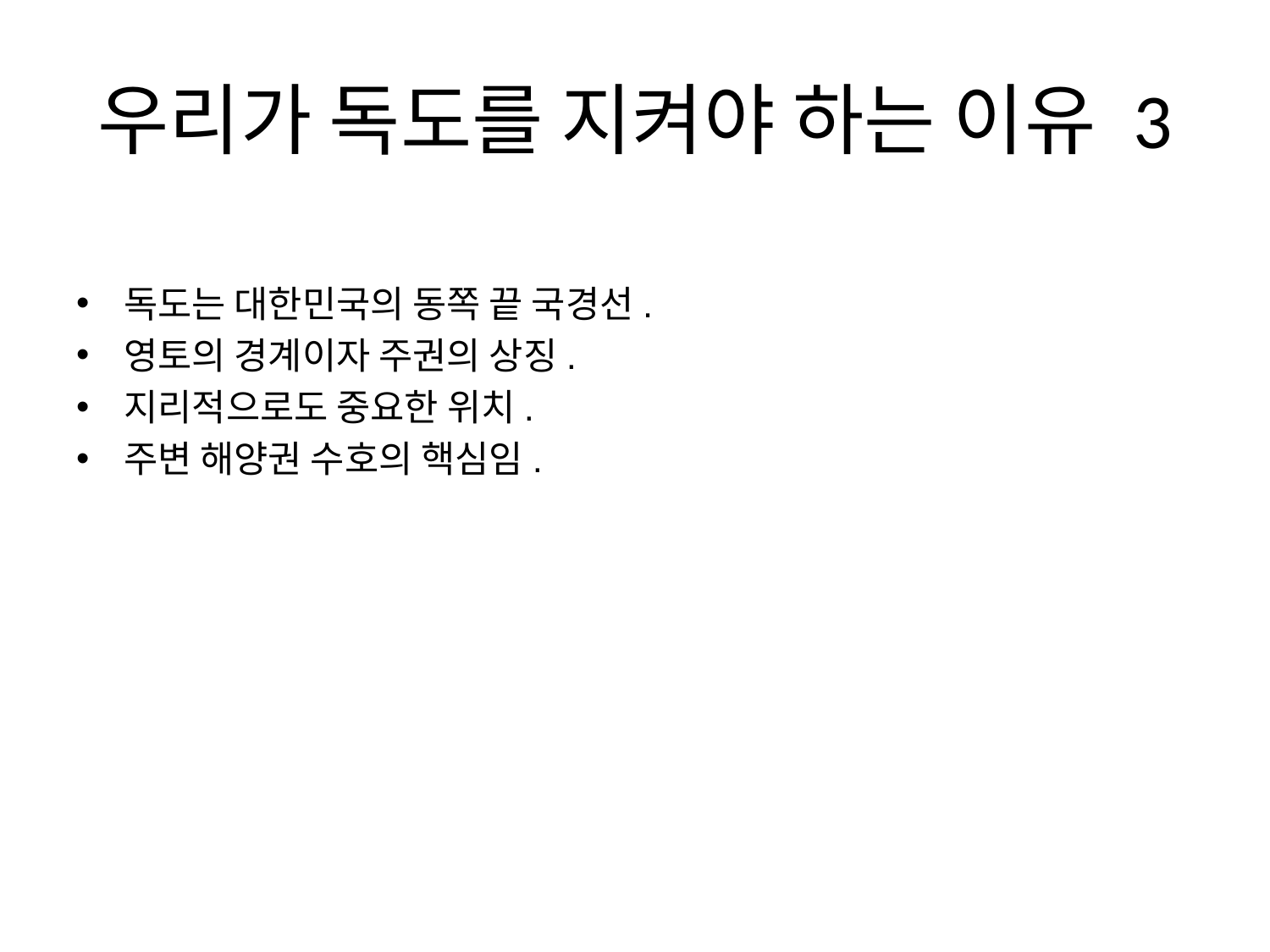

# 우리가 독도를 지켜야 하는 이유 3

독도는 대한민국의 동쪽 끝 국경선.
영토의 경계이자 주권의 상징.
지리적으로도 중요한 위치.
주변 해양권 수호의 핵심임.